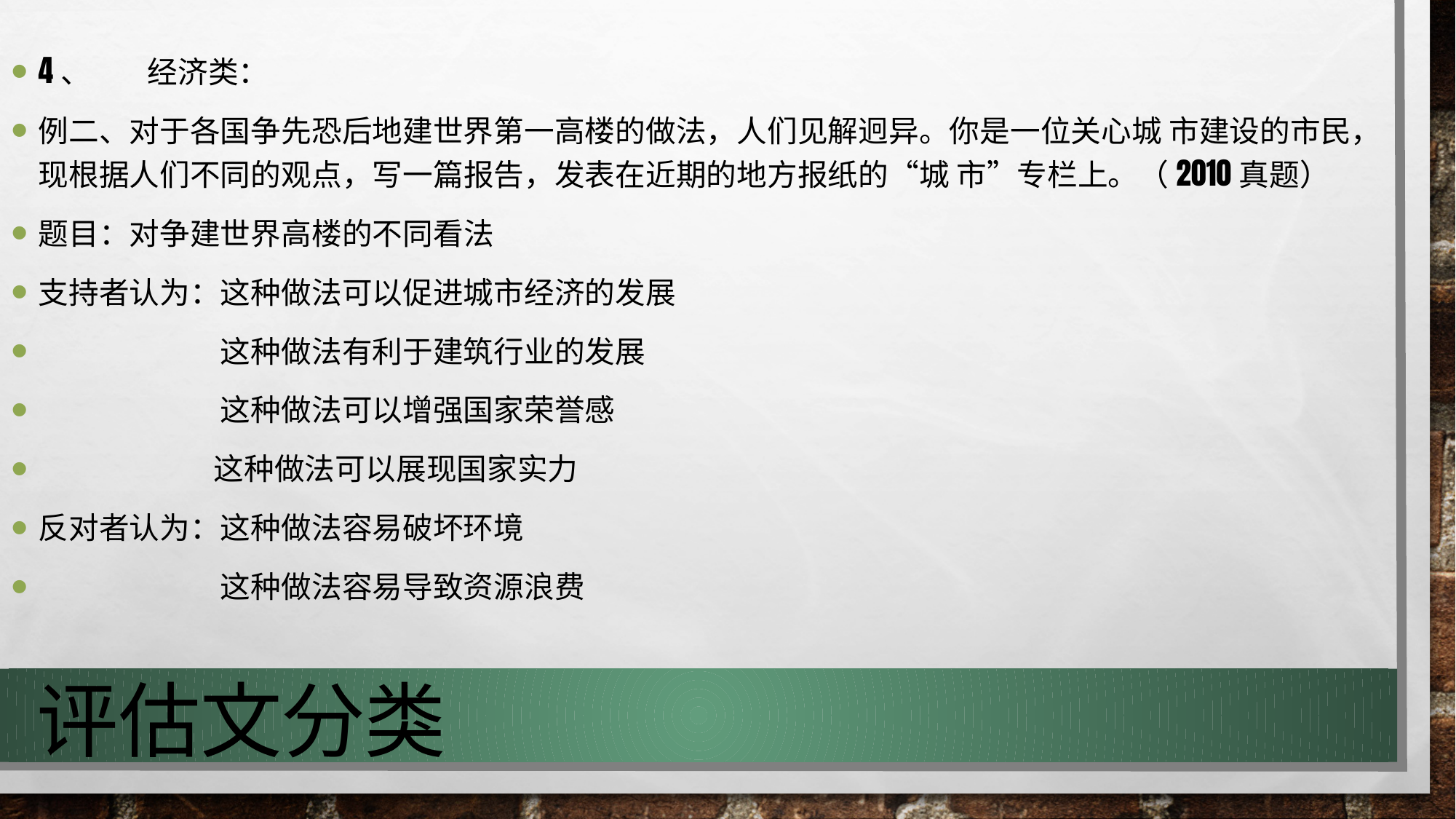

4、	经济类：
例二、对于各国争先恐后地建世界第一高楼的做法，人们见解迥异。你是一位关心城 市建设的市民，现根据人们不同的观点，写一篇报告，发表在近期的地方报纸的“城 市”专栏上。（2010真题）
题目：对争建世界高楼的不同看法
支持者认为：这种做法可以促进城市经济的发展
                          这种做法有利于建筑行业的发展
                          这种做法可以增强国家荣誉感
                         这种做法可以展现国家实力
反对者认为：这种做法容易破坏环境
                          这种做法容易导致资源浪费

# 评估文分类